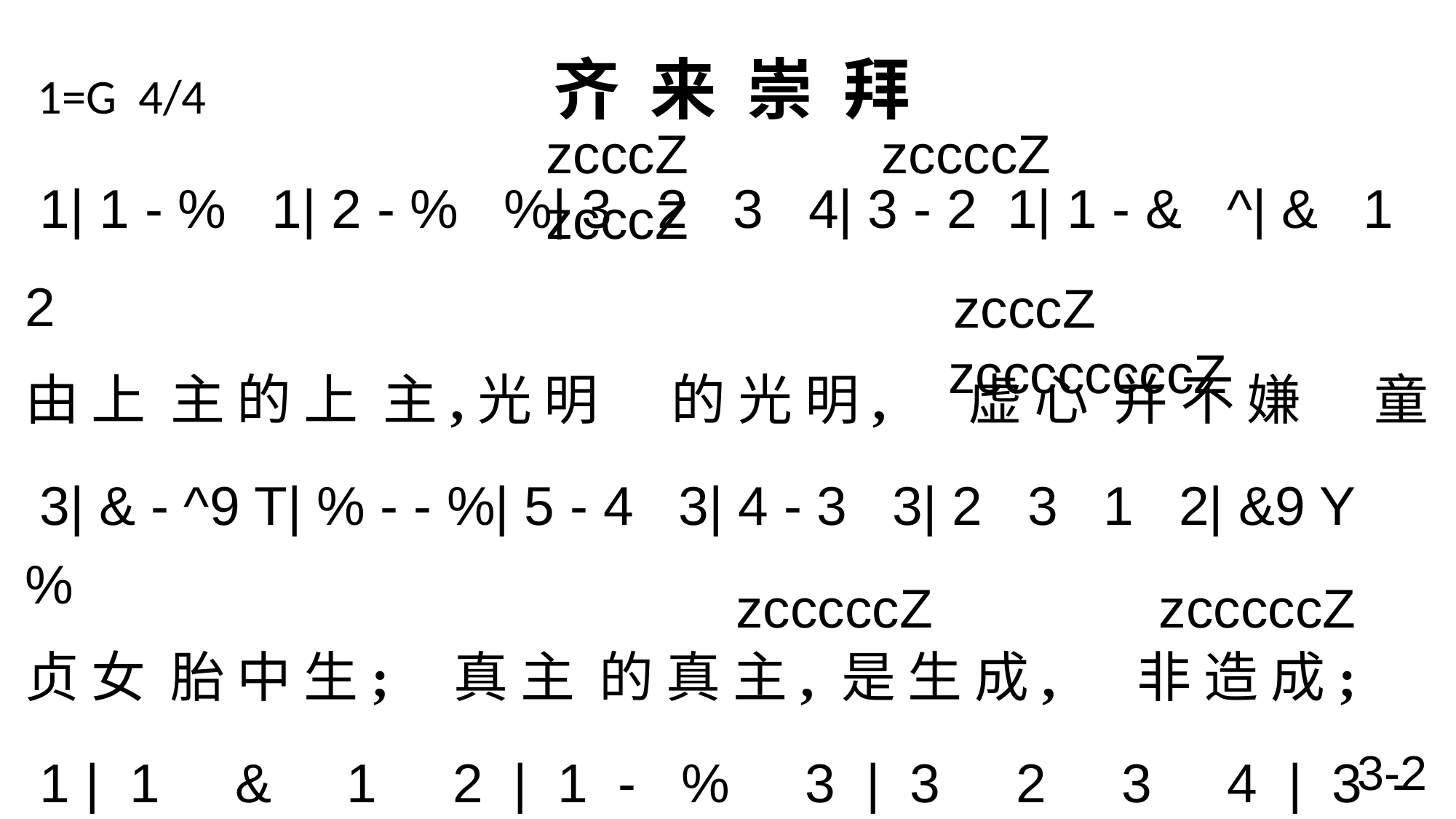

1=G  4/4                                  齐  来  崇  拜
zcccZ             zccccZ                       zcccZ
 1| 1 - %   1| 2 - %   %| 3   2   3   4| 3 - 2  1| 1 - &   ^| &   1   2
由 上  主 的 上  主,光 明      的 光 明,     虚 心  并 不 嫌      童
 3| & - ^9 T| % - - %| 5 - 4   3| 4 - 3   3| 2   3   1   2| &9 Y   %
贞 女  胎 中 生;    真 主  的 真 主, 是 生 成,     非 造 成;
 1 |  1     &     1     2  |  1  -   %     3  |  3     2     3     4  |  3  -  2
齐   来   虔   诚   同    崇     拜,  齐    来   虔   诚   同    崇    拜,
 3  |  4      3      2      1  |   &   -   1     4  |  3  -   2 9  q | 1  -  -  \
齐    来    虔    诚    同     崇      拜,          主     基         督。
 zcccZ             zccccccccZ
  zcccccZ               zcccccZ
3-2